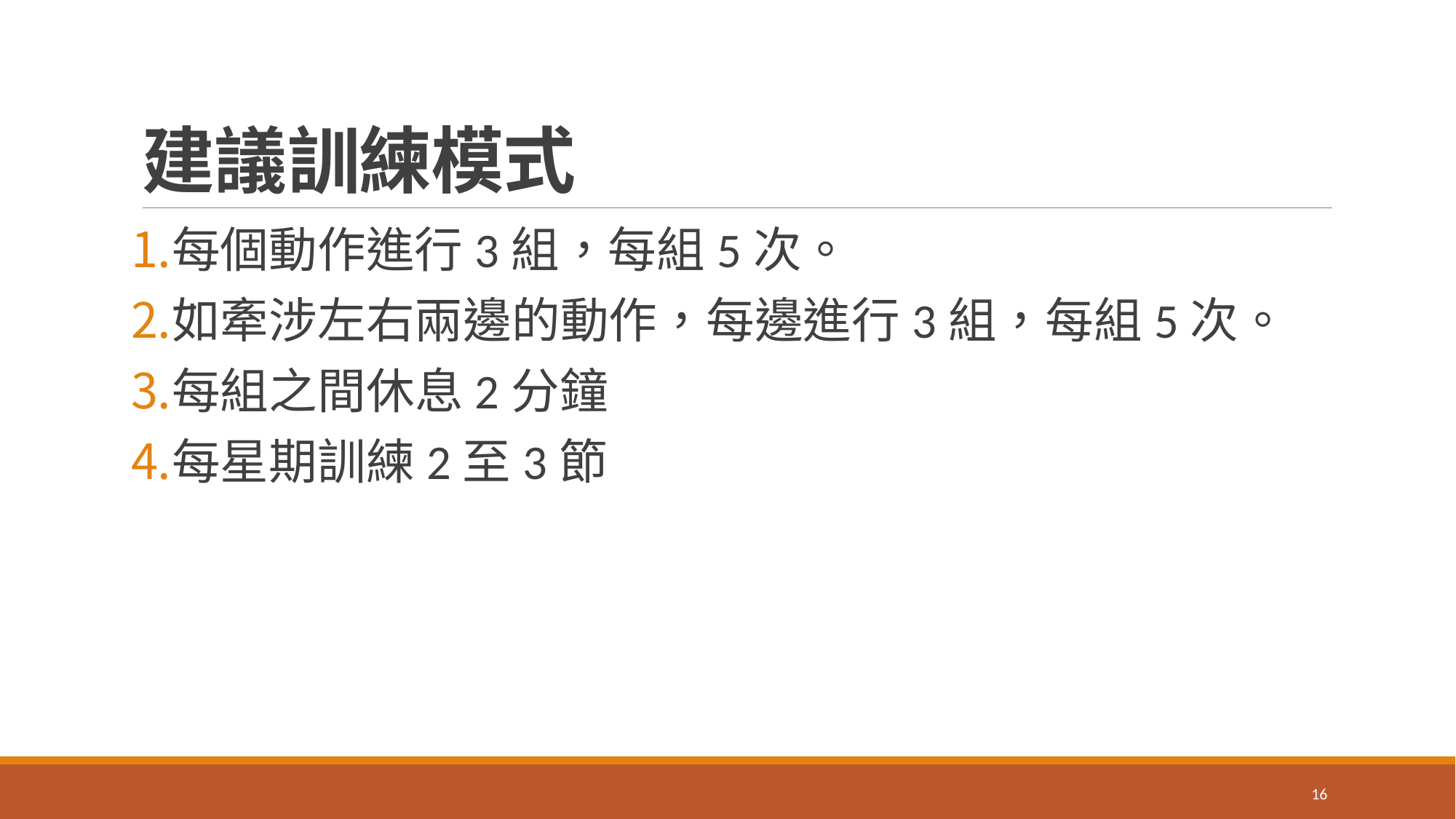

# 建議訓練模式
每個動作進行3組，每組5次。
如牽涉左右兩邊的動作，每邊進行3組，每組5次。
每組之間休息2分鐘
每星期訓練2至3節

16